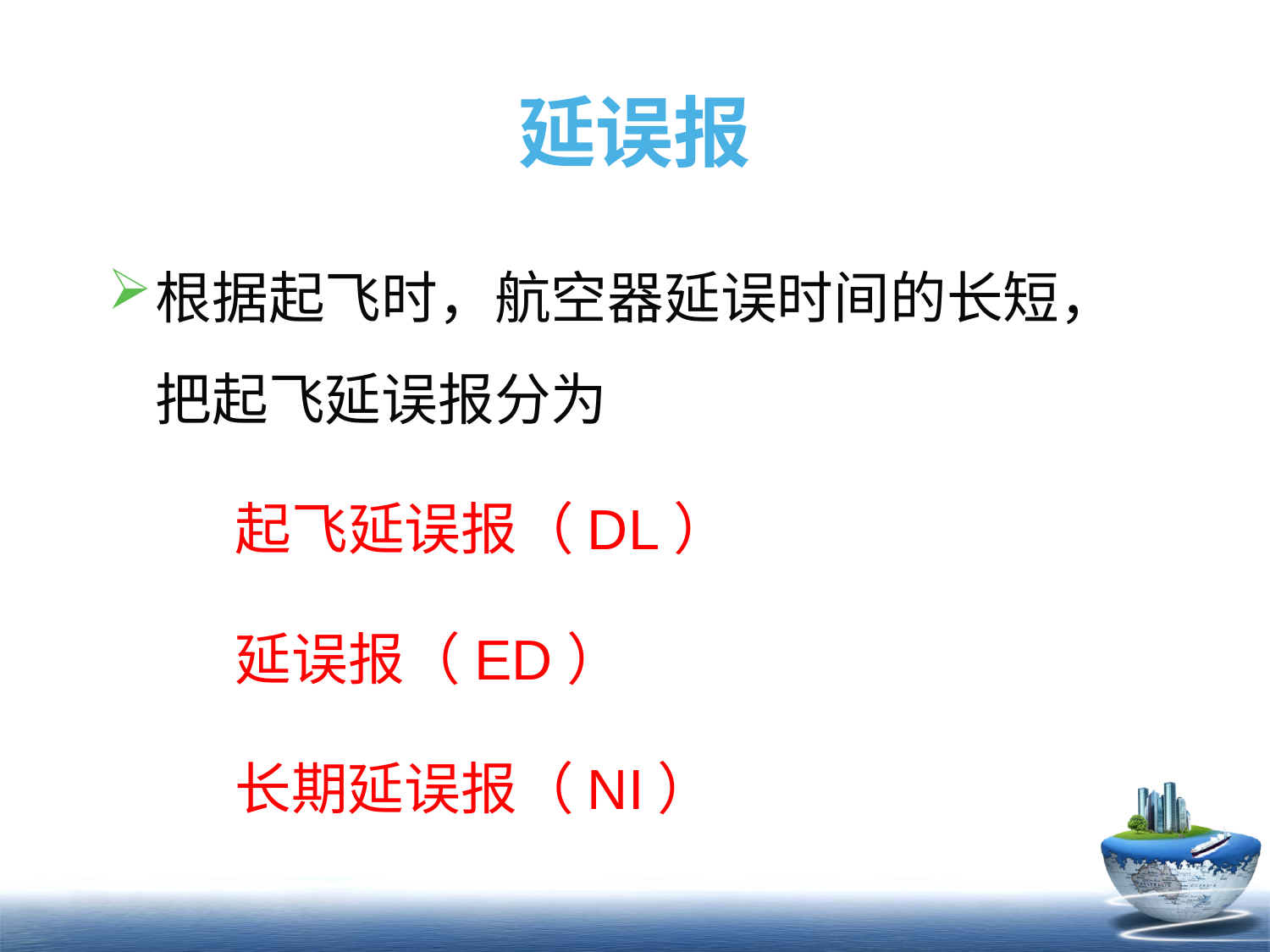

# 延误报
根据起飞时，航空器延误时间的长短，把起飞延误报分为
起飞延误报（DL）
延误报（ED）
长期延误报（NI）